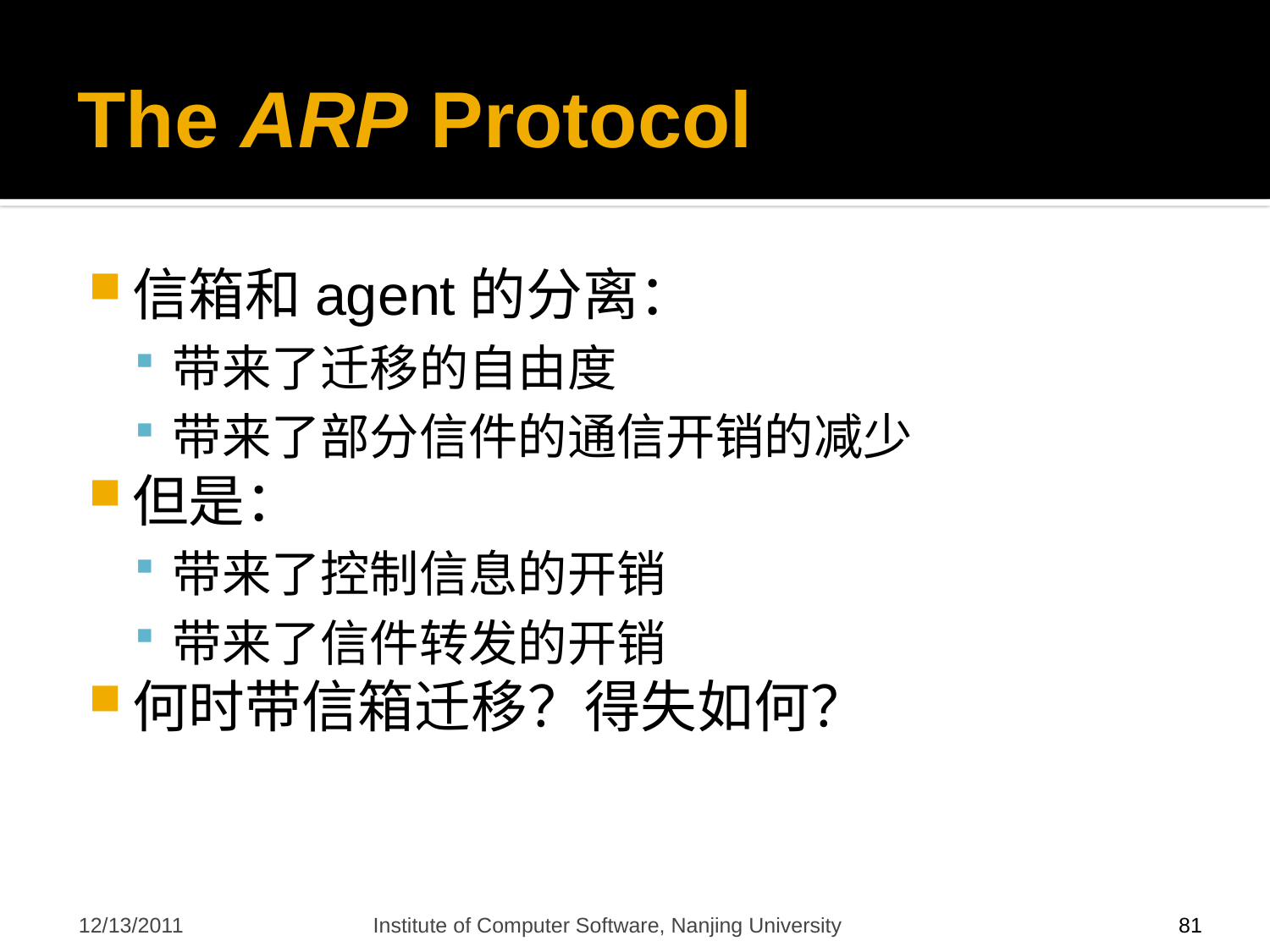

# The ARP Protocol
信箱和agent的分离：
带来了迁移的自由度
带来了部分信件的通信开销的减少
但是：
带来了控制信息的开销
带来了信件转发的开销
何时带信箱迁移？得失如何？
81
12/13/2011
Institute of Computer Software, Nanjing University
81